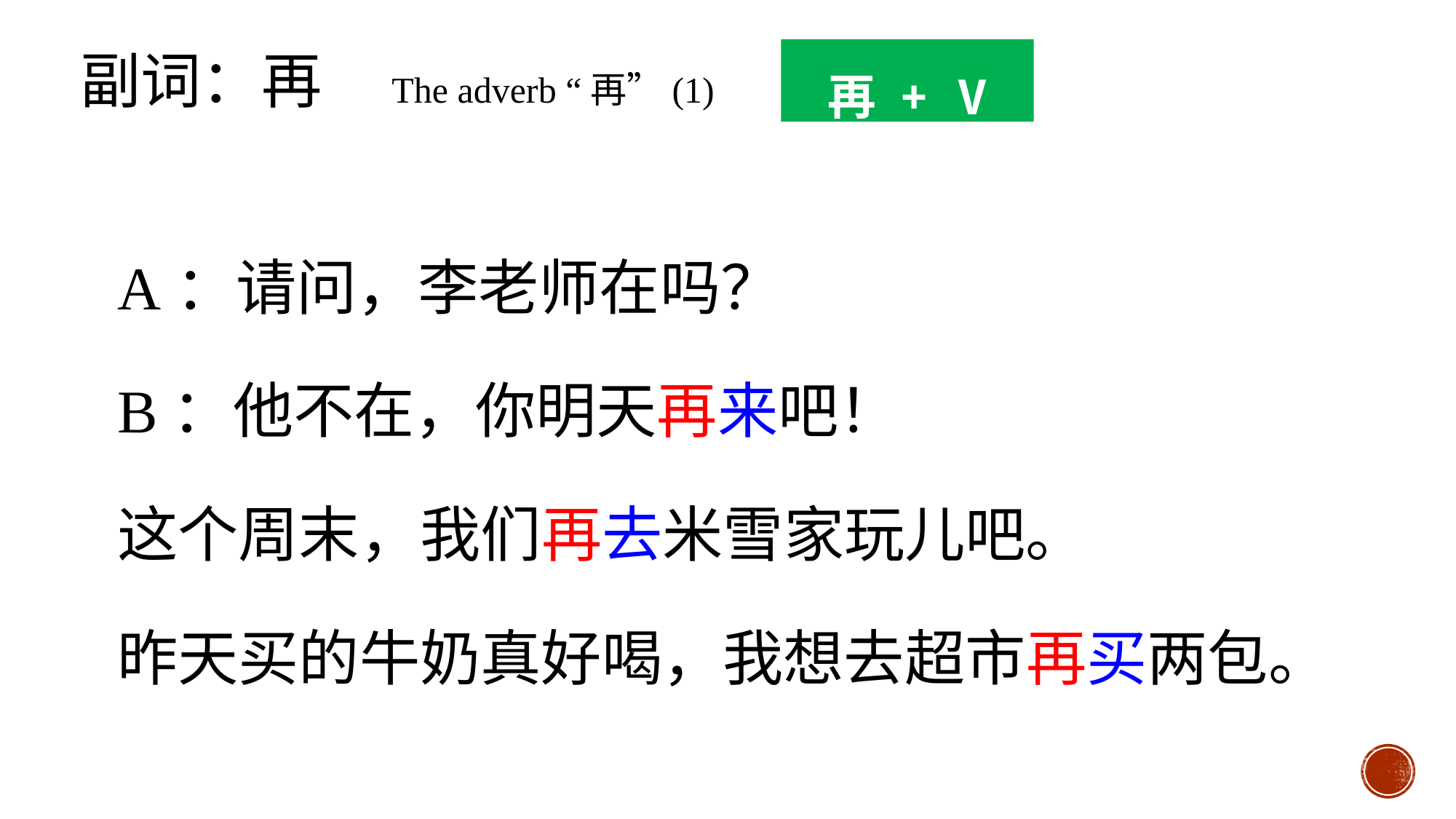

再 + V
副词：再    The adverb “再”(1)
A：请问，李老师在吗？
B：他不在，你明天再来吧！
这个周末，我们再去米雪家玩儿吧。
昨天买的牛奶真好喝，我想去超市再买两包。